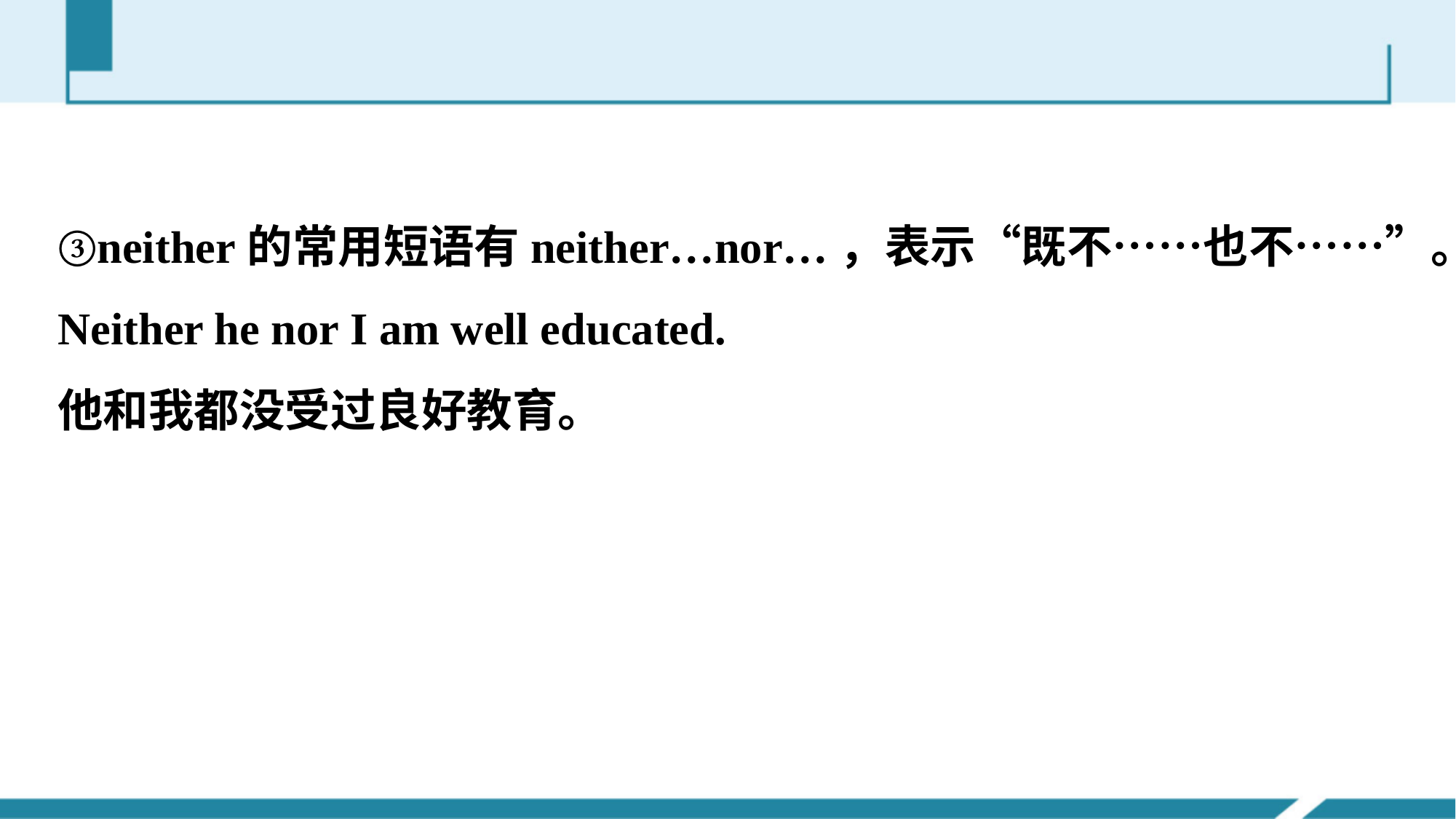

③neither的常用短语有neither…nor…，表示“既不……也不……”。
Neither he nor I am well educated.
他和我都没受过良好教育。